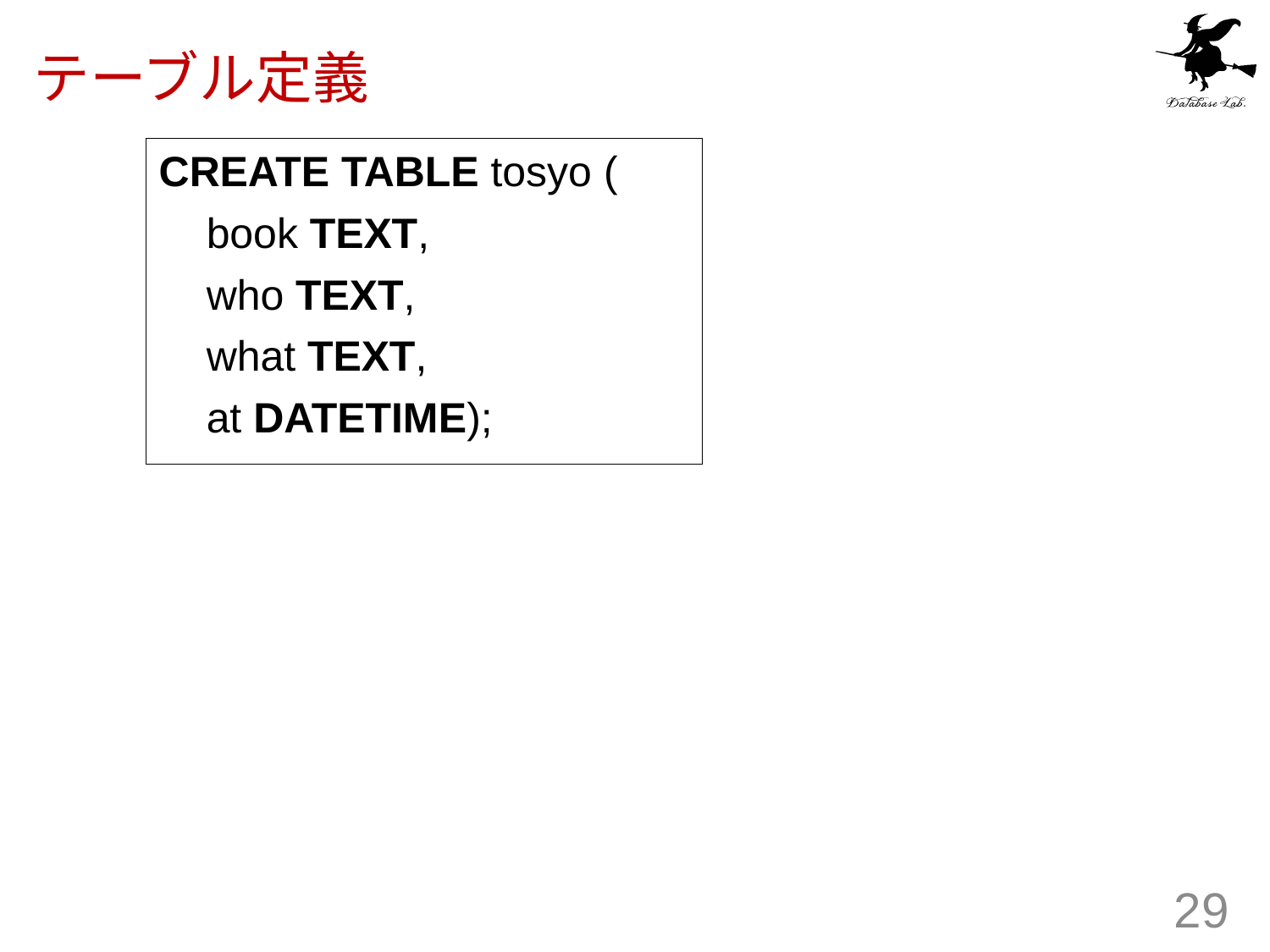

テーブル定義
CREATE TABLE tosyo (
    book TEXT,
    who TEXT,
    what TEXT,
    at DATETIME);
29